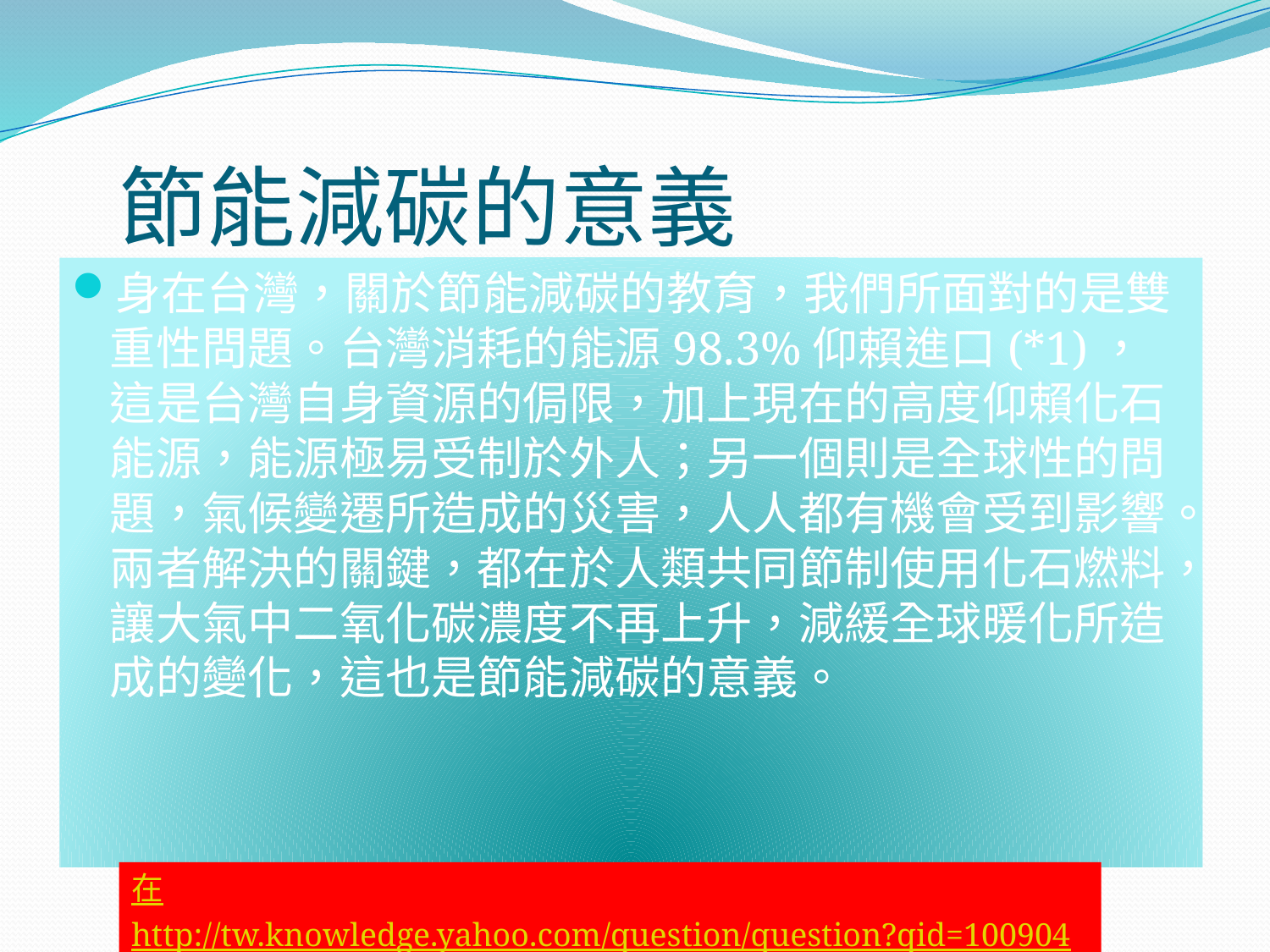

# 節能減碳的意義
身在台灣，關於節能減碳的教育，我們所面對的是雙重性問題。台灣消耗的能源98.3%仰賴進口(*1)，這是台灣自身資源的侷限，加上現在的高度仰賴化石能源，能源極易受制於外人；另一個則是全球性的問題，氣候變遷所造成的災害，人人都有機會受到影響。兩者解決的關鍵，都在於人類共同節制使用化石燃料，讓大氣中二氧化碳濃度不再上升，減緩全球暖化所造成的變化，這也是節能減碳的意義。
在
http://tw.knowledge.yahoo.com/question/question?qid=1009042702304 貼的